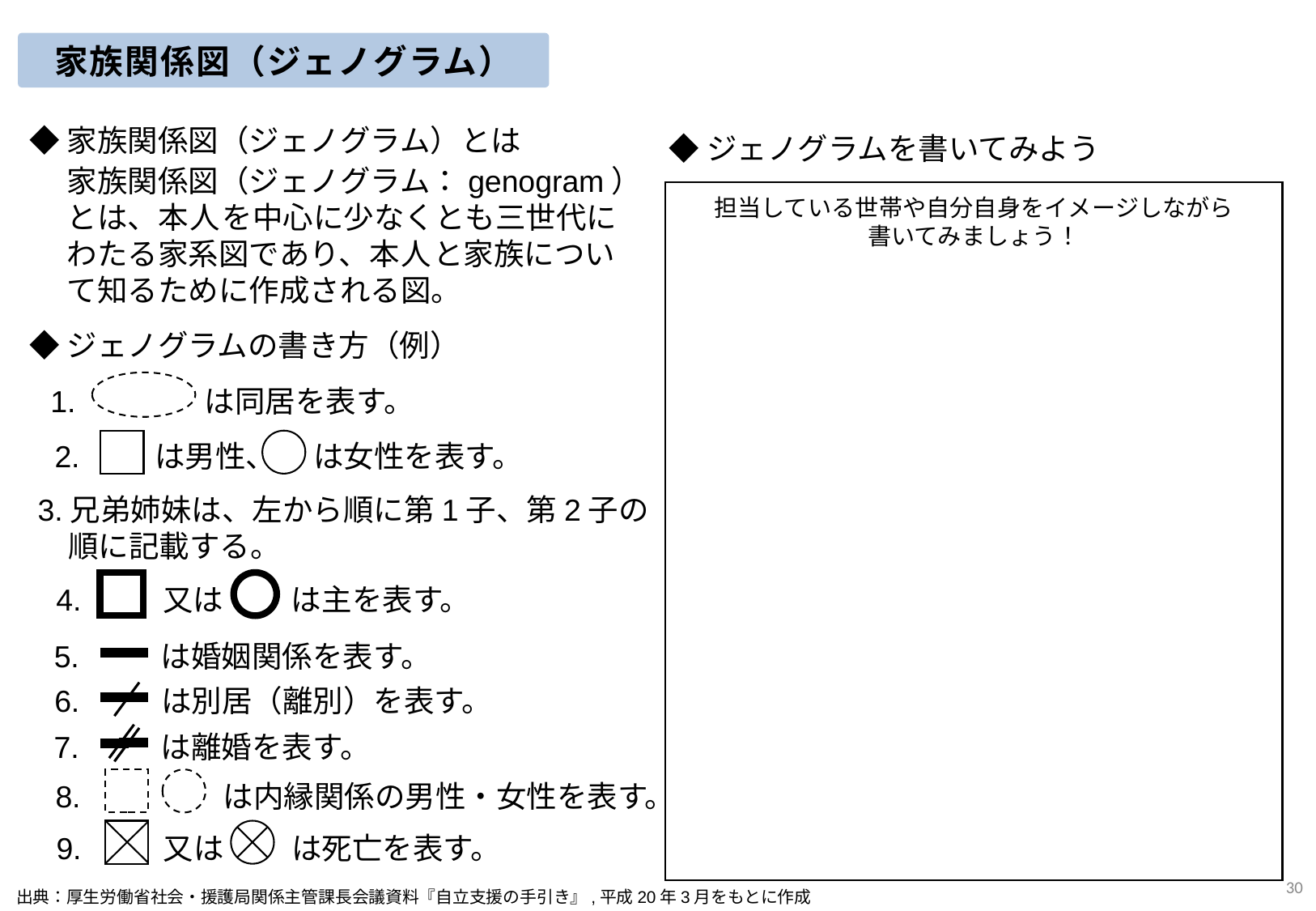

家族関係図（ジェノグラム）
◆家族関係図（ジェノグラム）とは
◆ジェノグラムを書いてみよう
家族関係図（ジェノグラム：genogram）とは、本人を中心に少なくとも三世代にわたる家系図であり、本人と家族について知るために作成される図。

担当している世帯や自分自身をイメージしながら
書いてみましょう！
◆ジェノグラムの書き方（例）

1.　　　　は同居を表す。

2.　　 は男性、　 は女性を表す。
3.兄弟姉妹は、左から順に第1子、第2子の
　順に記載する。

4.　　  又は　　 は主を表す。
5.　　  は婚姻関係を表す。
6.　　  は別居（離別）を表す。
7.　　  は離婚を表す。

8.　　　　  は内縁関係の男性・女性を表す。

9.　　  又は　　 は死亡を表す。
30
出典：厚生労働省社会・援護局関係主管課長会議資料『自立支援の手引き』,平成20年3月をもとに作成